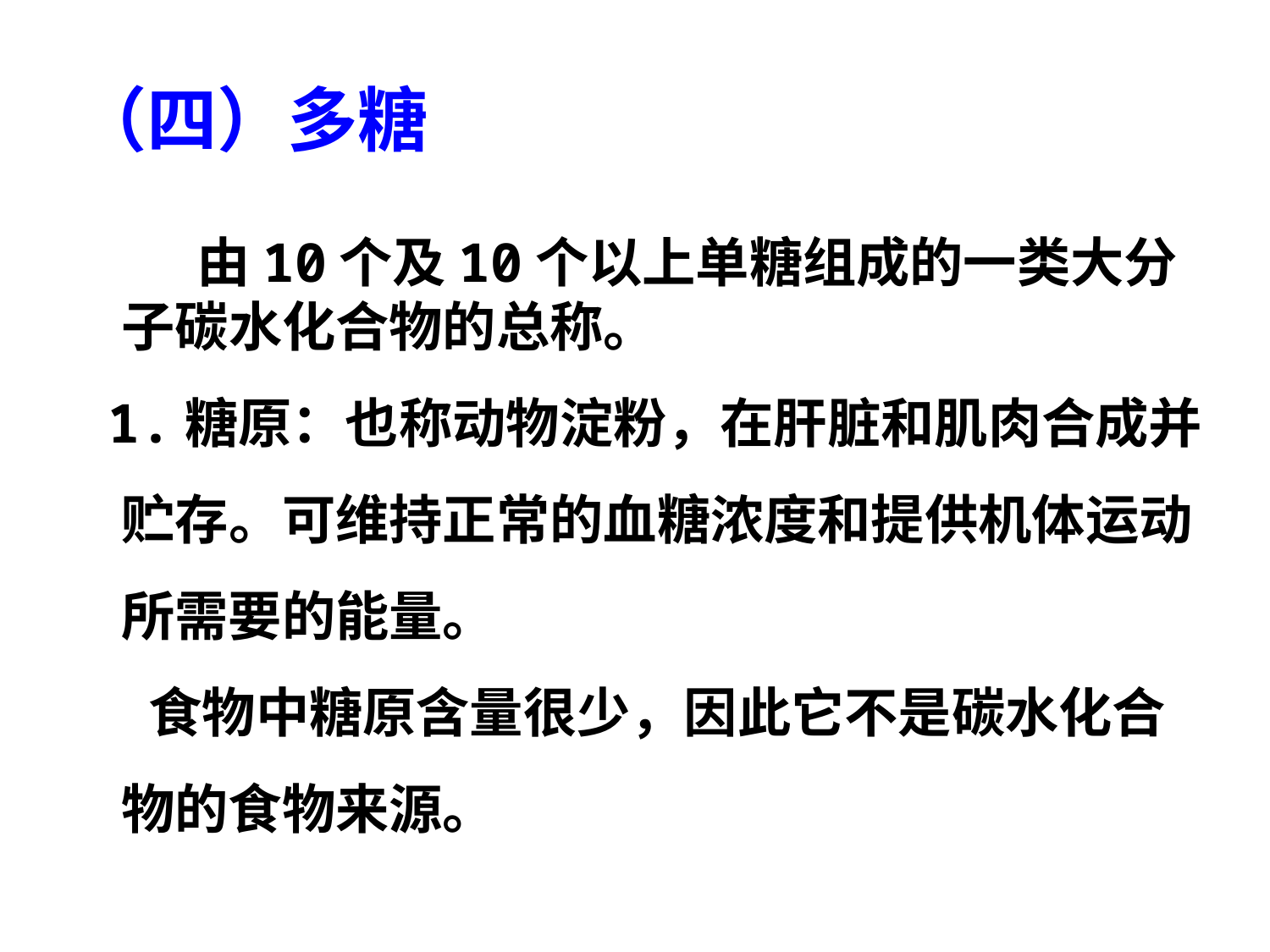

# （四）多糖
         由10个及10个以上单糖组成的一类大分子碳水化合物的总称。
 1.糖原：也称动物淀粉，在肝脏和肌肉合成并贮存。可维持正常的血糖浓度和提供机体运动所需要的能量。
     食物中糖原含量很少，因此它不是碳水化合物的食物来源。